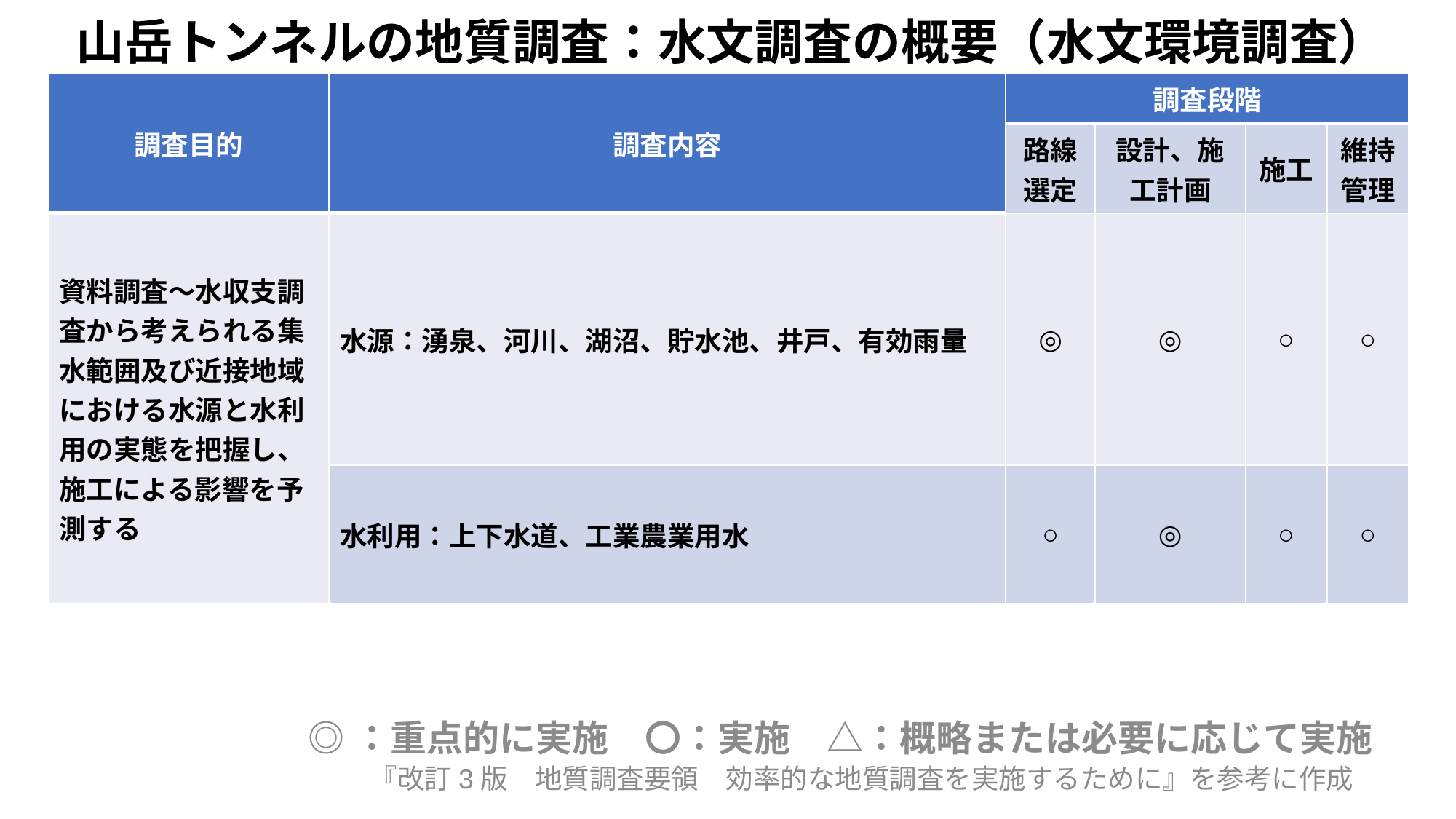

# 山岳トンネルの地質調査：水文調査の概要（水文環境調査）
| 調査目的 | 調査内容 | 調査段階 |  |  |  |
| --- | --- | --- | --- | --- | --- |
|  |  | 路線選定 | 設計、施工計画 | 施工 | 維持管理 |
| 資料調査～水収支調査から考えられる集水範囲及び近接地域における水源と水利用の実態を把握し、施工による影響を予測する | 水源：湧泉、河川、湖沼、貯水池、井戸、有効雨量 | ◎ | ◎ | ○ | ○ |
|  | 水利用：上下水道、工業農業用水 | ○ | ◎ | ○ | ○ |
◎：重点的に実施　〇：実施　△：概略または必要に応じて実施
『改訂3版　地質調査要領　効率的な地質調査を実施するために』を参考に作成